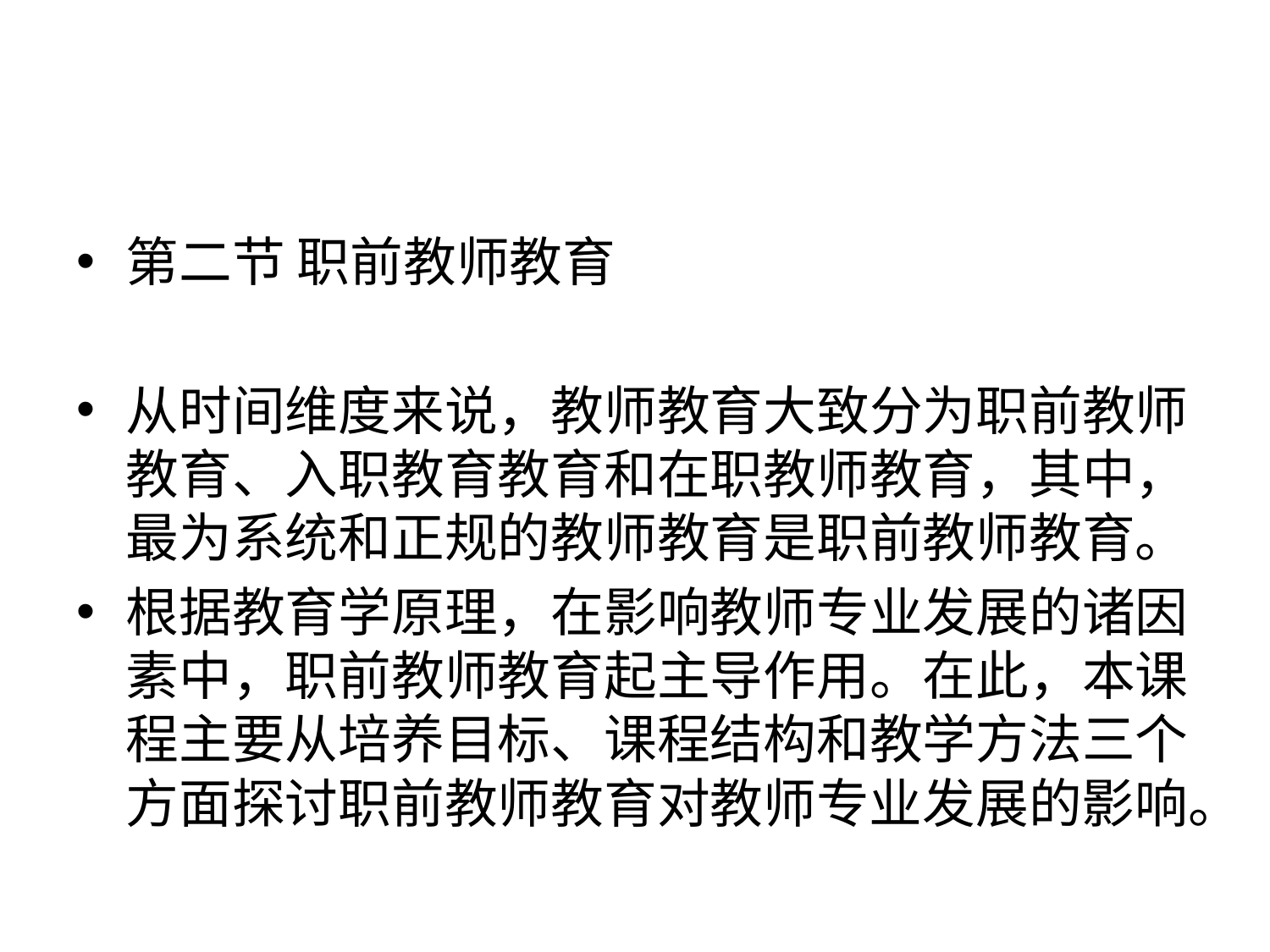

#
第二节 职前教师教育

从时间维度来说，教师教育大致分为职前教师教育、入职教育教育和在职教师教育，其中，最为系统和正规的教师教育是职前教师教育。
根据教育学原理，在影响教师专业发展的诸因素中，职前教师教育起主导作用。在此，本课程主要从培养目标、课程结构和教学方法三个方面探讨职前教师教育对教师专业发展的影响。